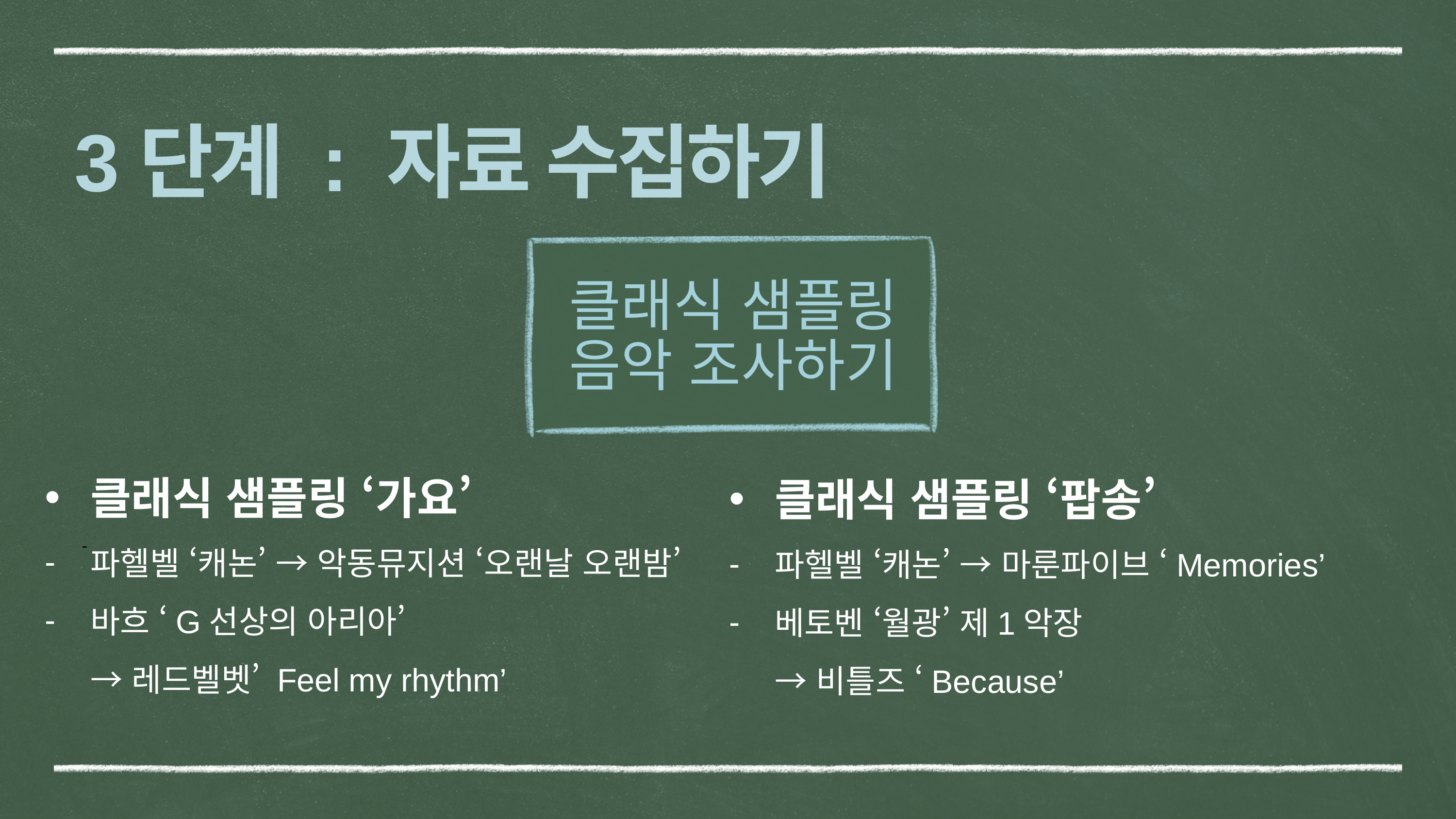

3단계 : 자료 수집하기

클래식 샘플링
음악 조사하기
클래식 샘플링 ‘가요’
파헬벨 ‘캐논’ → 악동뮤지션 ‘오랜날 오랜밤’
바흐 ‘G선상의 아리아’
→ 레드벨벳’ Feel my rhythm’
클래식 샘플링 ‘팝송’
파헬벨 ‘캐논’ → 마룬파이브 ‘Memories’
베토벤 ‘월광’ 제1악장
→ 비틀즈 ‘Because’
-